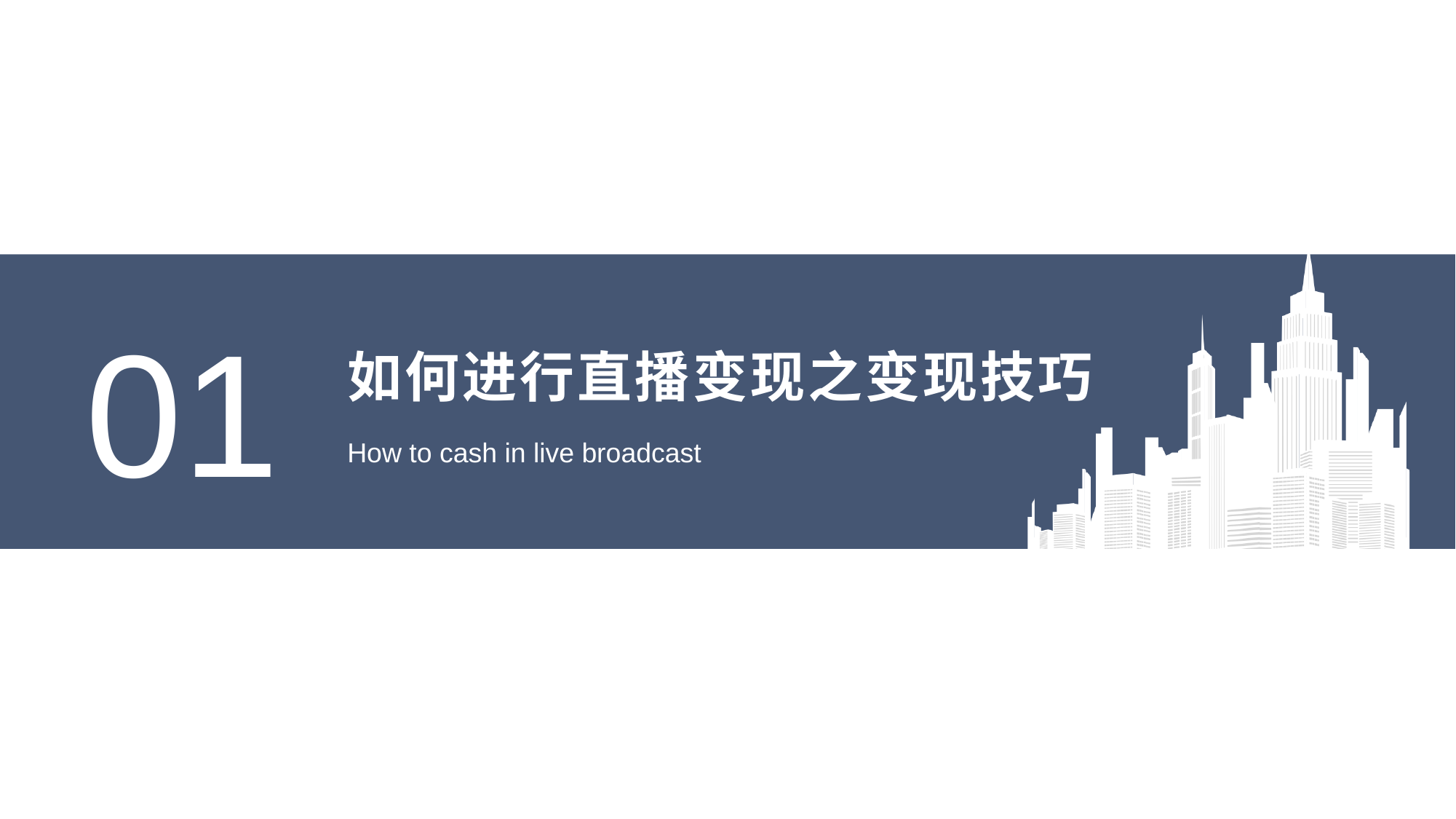

01
# 如何进行直播变现之变现技巧
How to cash in live broadcast